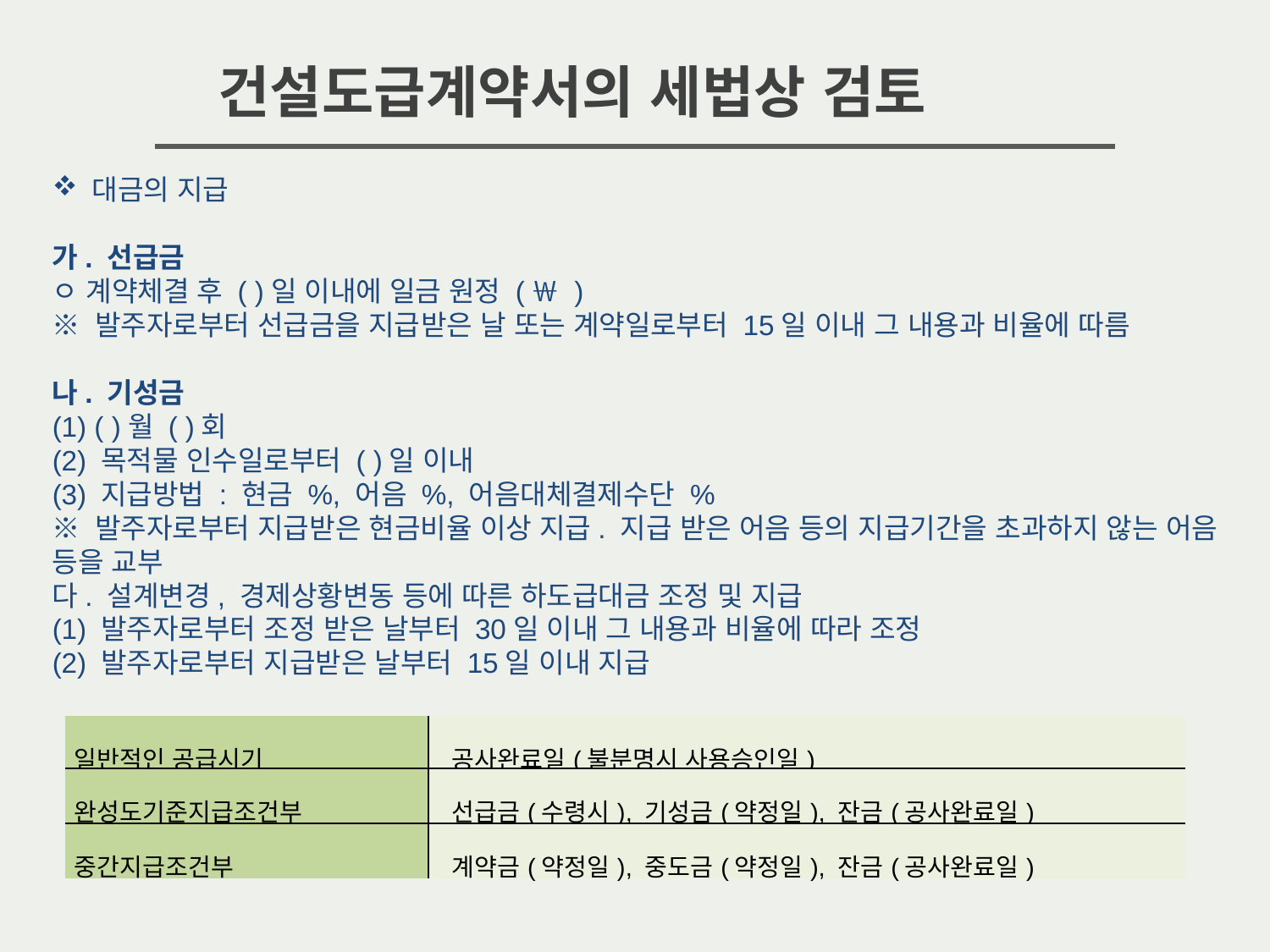

건설도급계약서의 세법상 검토

대금의 지급

가. 선급금
ㅇ 계약체결 후 ( )일 이내에 일금 원정 (￦ )
※ 발주자로부터 선급금을 지급받은 날 또는 계약일로부터 15일 이내 그 내용과 비율에 따름

나. 기성금
(1) ( )월 ( )회
(2) 목적물 인수일로부터 ( )일 이내
(3) 지급방법 : 현금 %, 어음 %, 어음대체결제수단 %
※ 발주자로부터 지급받은 현금비율 이상 지급. 지급 받은 어음 등의 지급기간을 초과하지 않는 어음 등을 교부
다. 설계변경, 경제상황변동 등에 따른 하도급대금 조정 및 지급
(1) 발주자로부터 조정 받은 날부터 30일 이내 그 내용과 비율에 따라 조정
(2) 발주자로부터 지급받은 날부터 15일 이내 지급

| 일반적인 공급시기 | 공사완료일(불분명시 사용승인일) |
| --- | --- |
| 완성도기준지급조건부 | 선급금(수령시), 기성금(약정일), 잔금(공사완료일) |
| 중간지급조건부 | 계약금(약정일), 중도금(약정일), 잔금(공사완료일) |